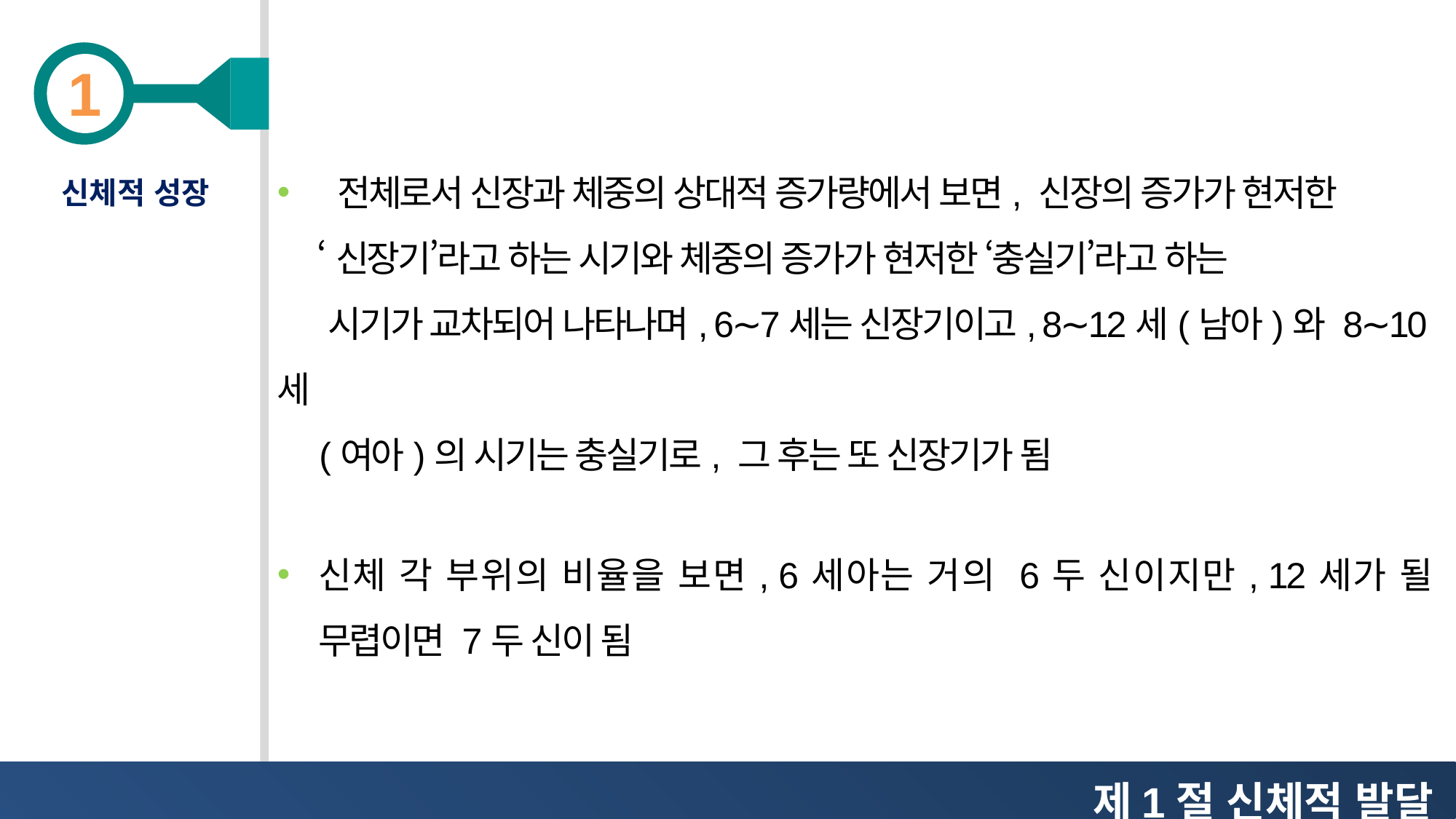

전체로서 신장과 체중의 상대적 증가량에서 보면, 신장의 증가가 현저한
     ‘신장기’라고 하는 시기와 체중의 증가가 현저한 ‘충실기’라고 하는
     시기가 교차되어 나타나며, 6∼7세는 신장기이고, 8∼12세(남아)와 8∼10세
     (여아)의 시기는 충실기로, 그 후는 또 신장기가 됨

신체 각 부위의 비율을 보면, 6세아는 거의 6두 신이지만, 12세가 될 무렵이면 7두 신이 됨

신체적 성장
제1절 신체적 발달